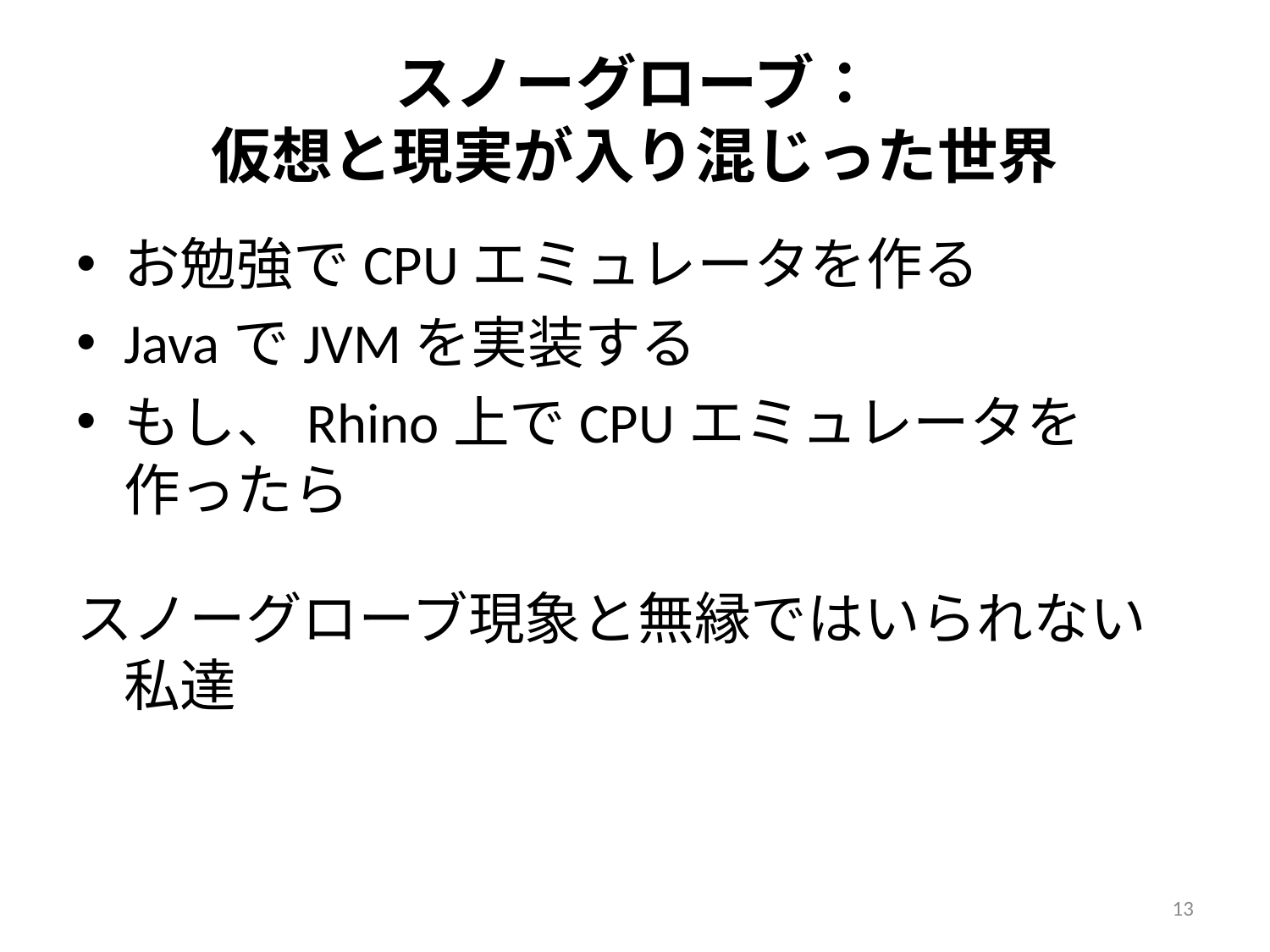

# スノーグローブ： 仮想と現実が入り混じった世界
お勉強でCPUエミュレータを作る
JavaでJVMを実装する
もし、Rhino上でCPUエミュレータを作ったら

スノーグローブ現象と無縁ではいられない私達
13